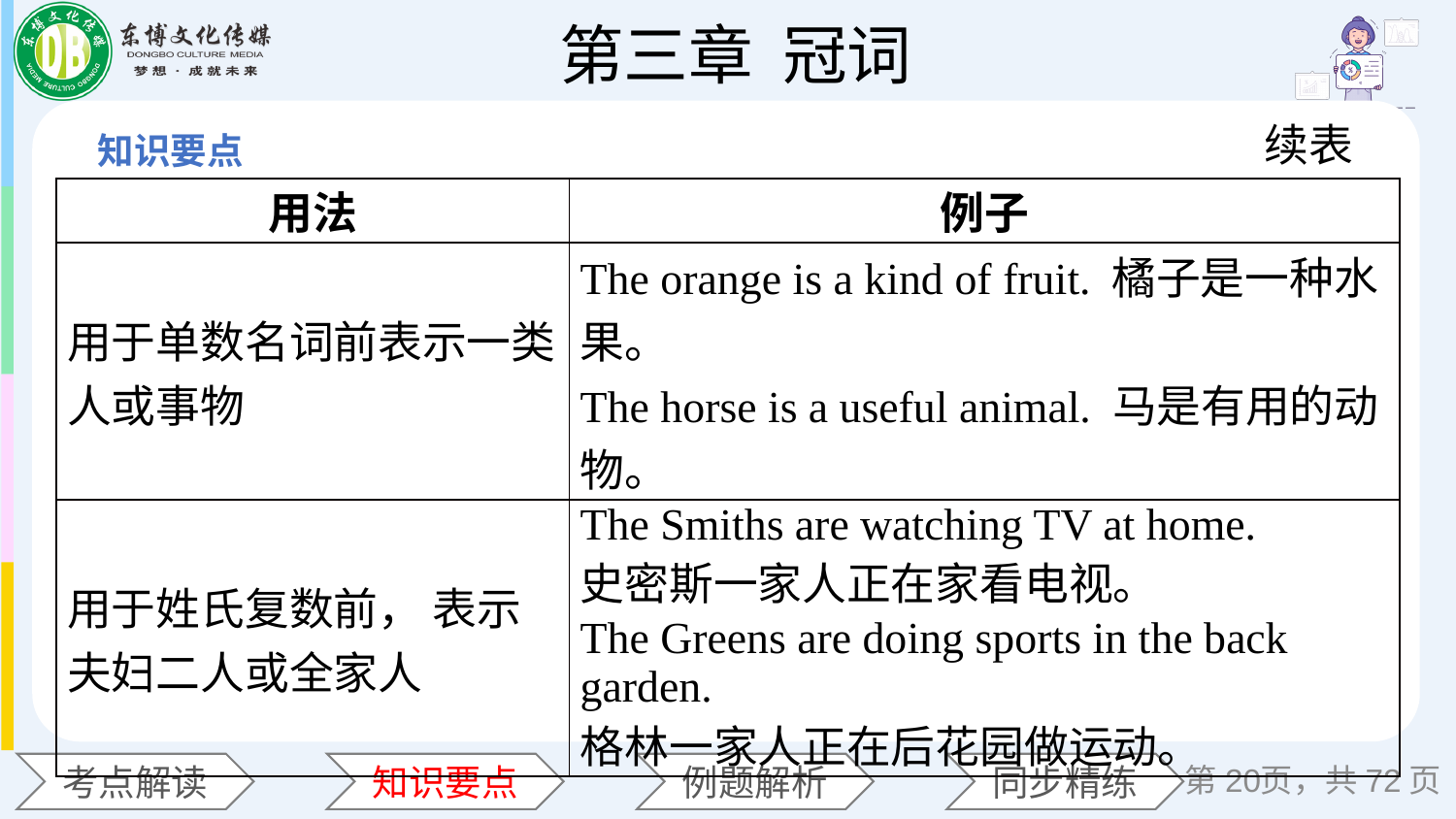

续表
| 用法 | 例子 |
| --- | --- |
| 用于单数名词前表示一类人或事物 | The orange is a kind of fruit. 橘子是一种水果。 The horse is a useful animal. 马是有用的动物。 |
| 用于姓氏复数前， 表示夫妇二人或全家人 | The Smiths are watching TV at home. 史密斯一家人正在家看电视。 The Greens are doing sports in the back garden. 格林一家人正在后花园做运动。 |

第20页，共72页